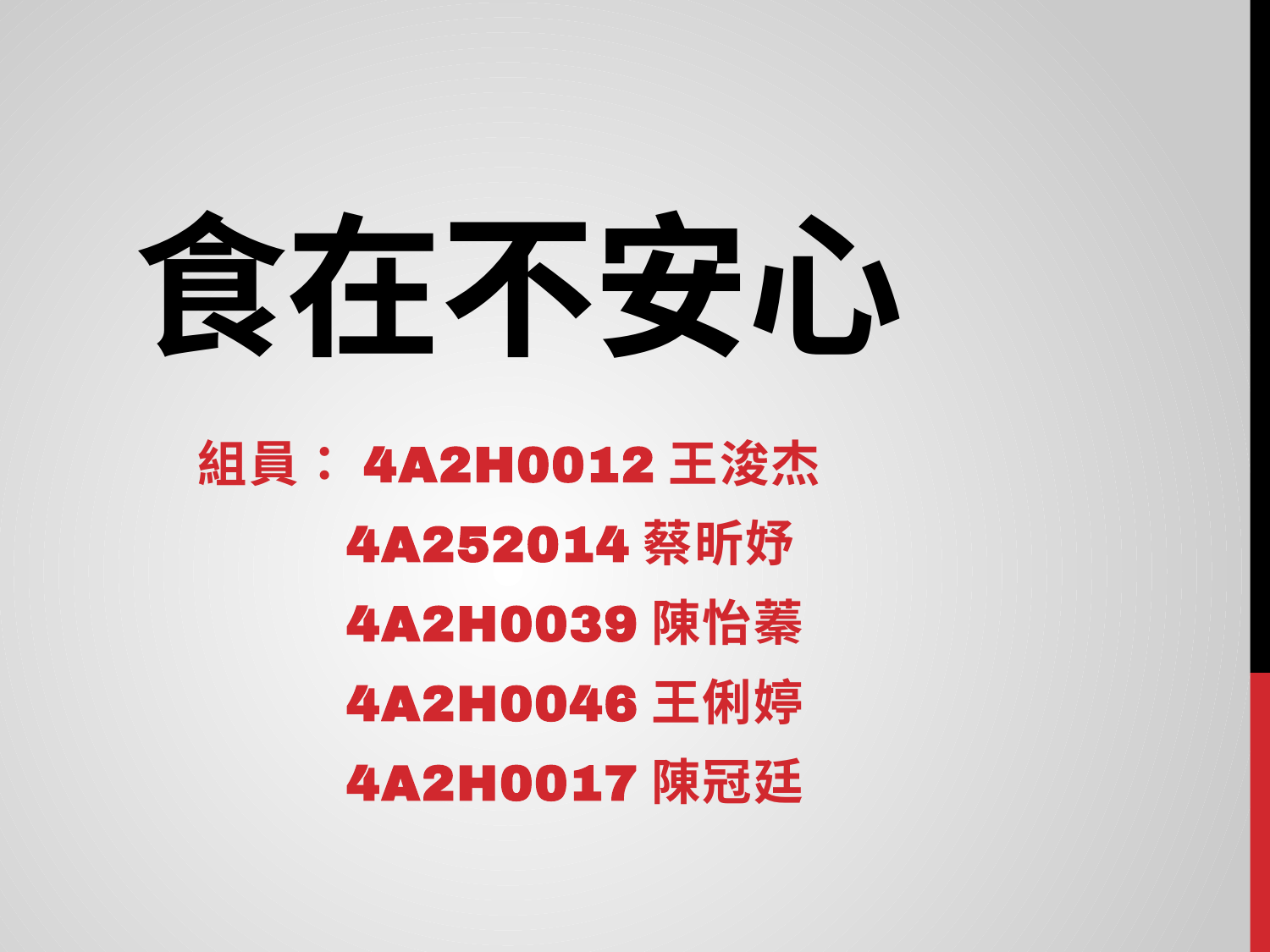

# 食在不安心
組員：4a2h0012王浚杰
        4a252014蔡昕妤
        4a2h0039陳怡蓁
        4a2h0046王俐婷
        4a2h0017陳冠廷